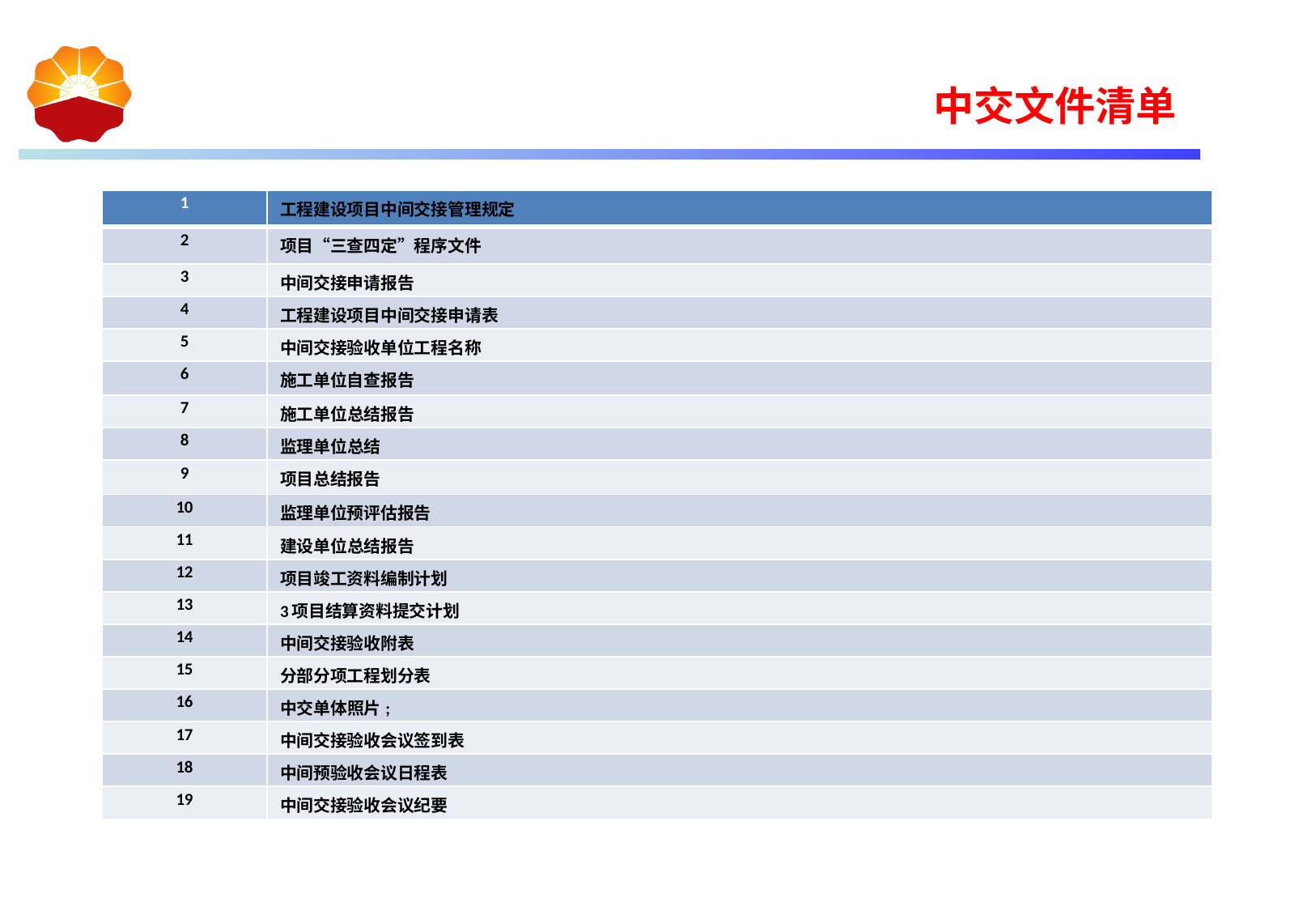

中交文件清单
| 1 | 工程建设项目中间交接管理规定 |
| --- | --- |
| 2 | 项目“三查四定”程序文件 |
| 3 | 中间交接申请报告 |
| 4 | 工程建设项目中间交接申请表 |
| 5 | 中间交接验收单位工程名称 |
| 6 | 施工单位自查报告 |
| 7 | 施工单位总结报告 |
| 8 | 监理单位总结 |
| 9 | 项目总结报告 |
| 10 | 监理单位预评估报告 |
| 11 | 建设单位总结报告 |
| 12 | 项目竣工资料编制计划 |
| 13 | 3项目结算资料提交计划 |
| 14 | 中间交接验收附表 |
| 15 | 分部分项工程划分表 |
| 16 | 中交单体照片; |
| 17 | 中间交接验收会议签到表 |
| 18 | 中间预验收会议日程表 |
| 19 | 中间交接验收会议纪要 |